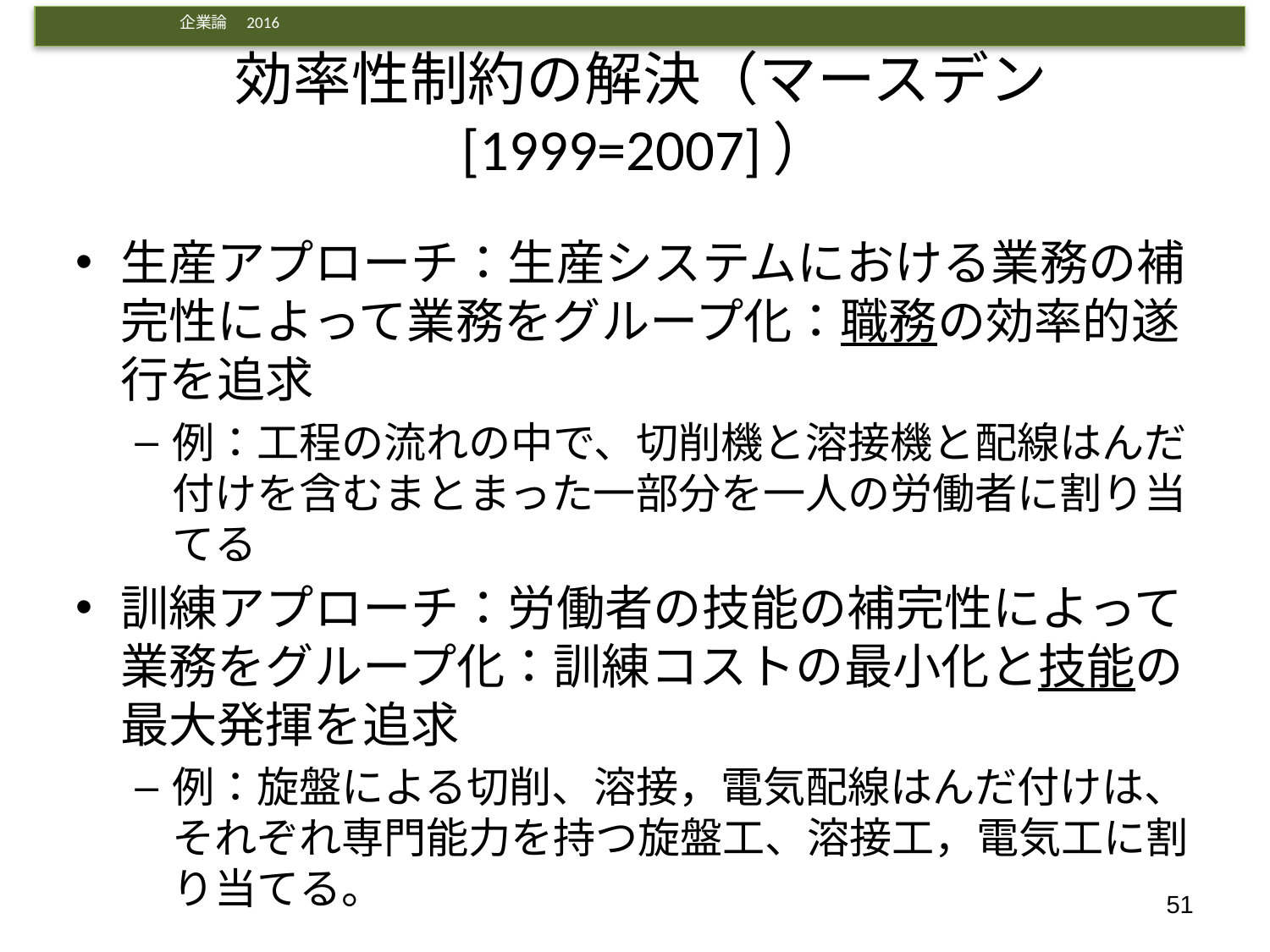

# 効率性制約の解決（マースデン[1999=2007]）
生産アプローチ：生産システムにおける業務の補完性によって業務をグループ化：職務の効率的遂行を追求
例：工程の流れの中で、切削機と溶接機と配線はんだ付けを含むまとまった一部分を一人の労働者に割り当てる
訓練アプローチ：労働者の技能の補完性によって業務をグループ化：訓練コストの最小化と技能の最大発揮を追求
例：旋盤による切削、溶接，電気配線はんだ付けは、それぞれ専門能力を持つ旋盤工、溶接工，電気工に割り当てる。

51